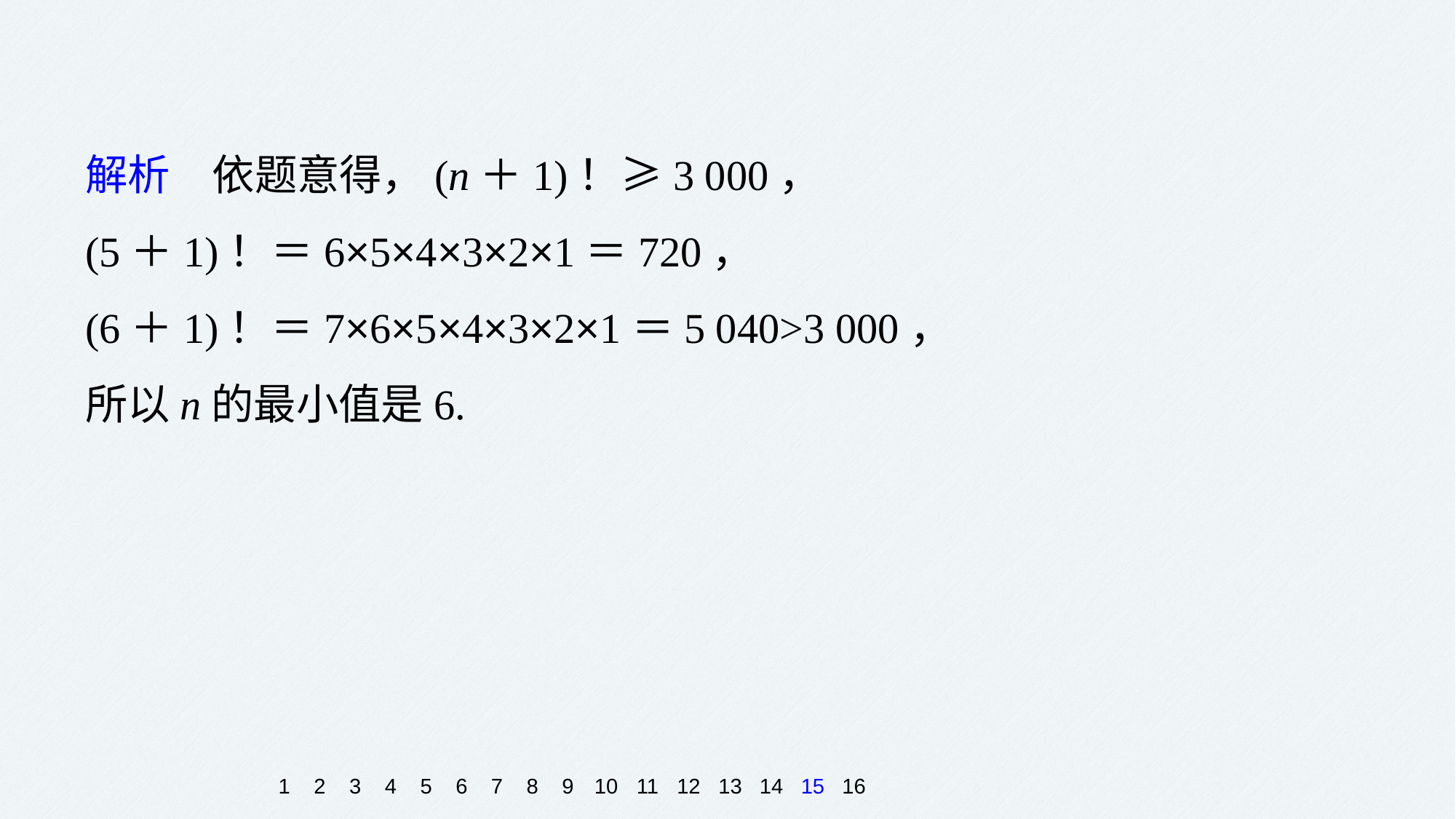

解析　依题意得，(n＋1)！≥3 000，
(5＋1)！＝6×5×4×3×2×1＝720，
(6＋1)！＝7×6×5×4×3×2×1＝5 040>3 000，
所以n的最小值是6.
1
2
3
4
5
6
7
8
9
10
11
12
13
14
15
16